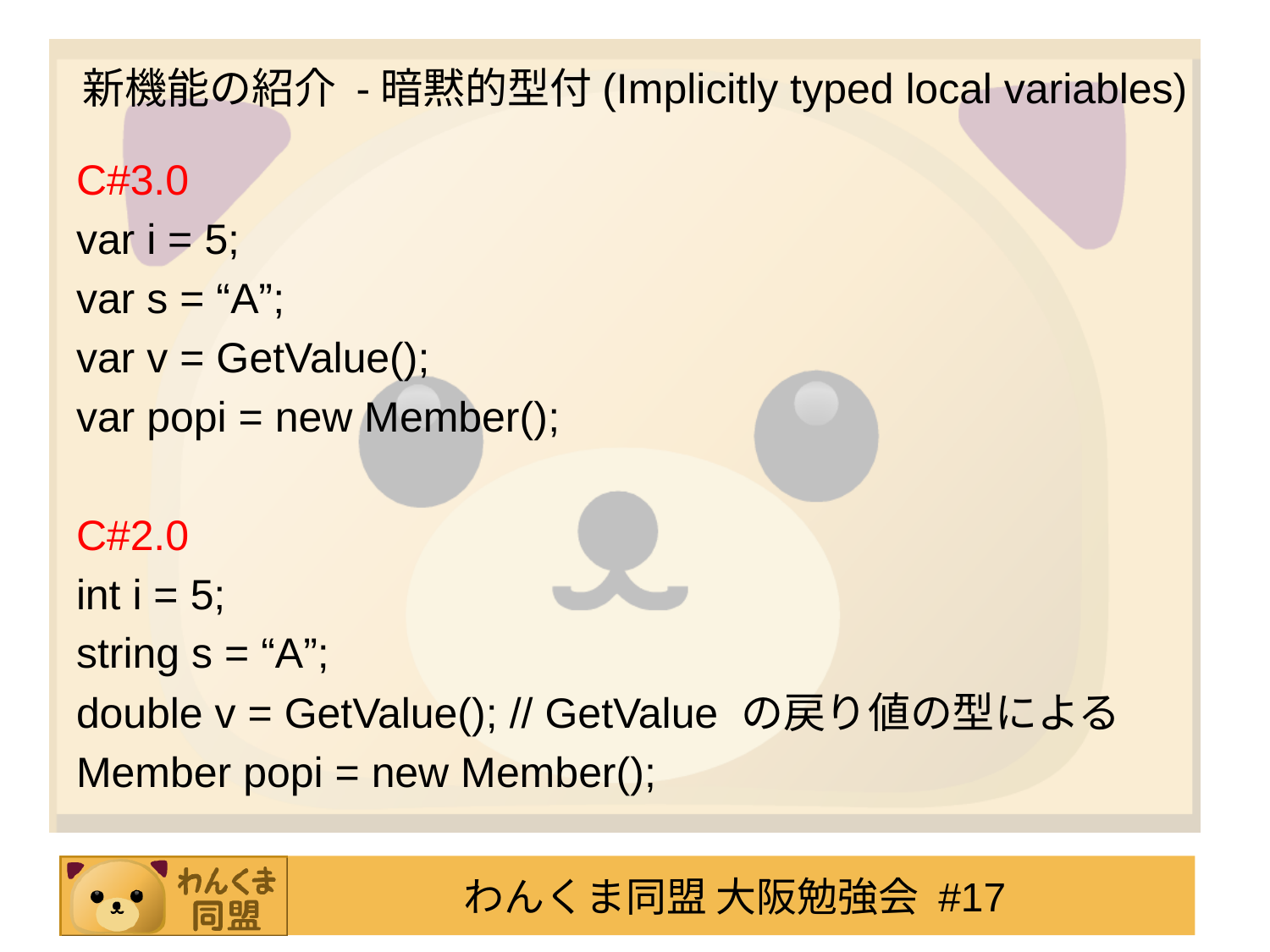

# 新機能の紹介 -暗黙的型付(Implicitly typed local variables)
C#3.0
var i = 5;
var s = “A”;
var v = GetValue();
var popi = new Member();

C#2.0
int i = 5;
string s = “A”;
double v = GetValue(); // GetValue の戻り値の型による
Member popi = new Member();